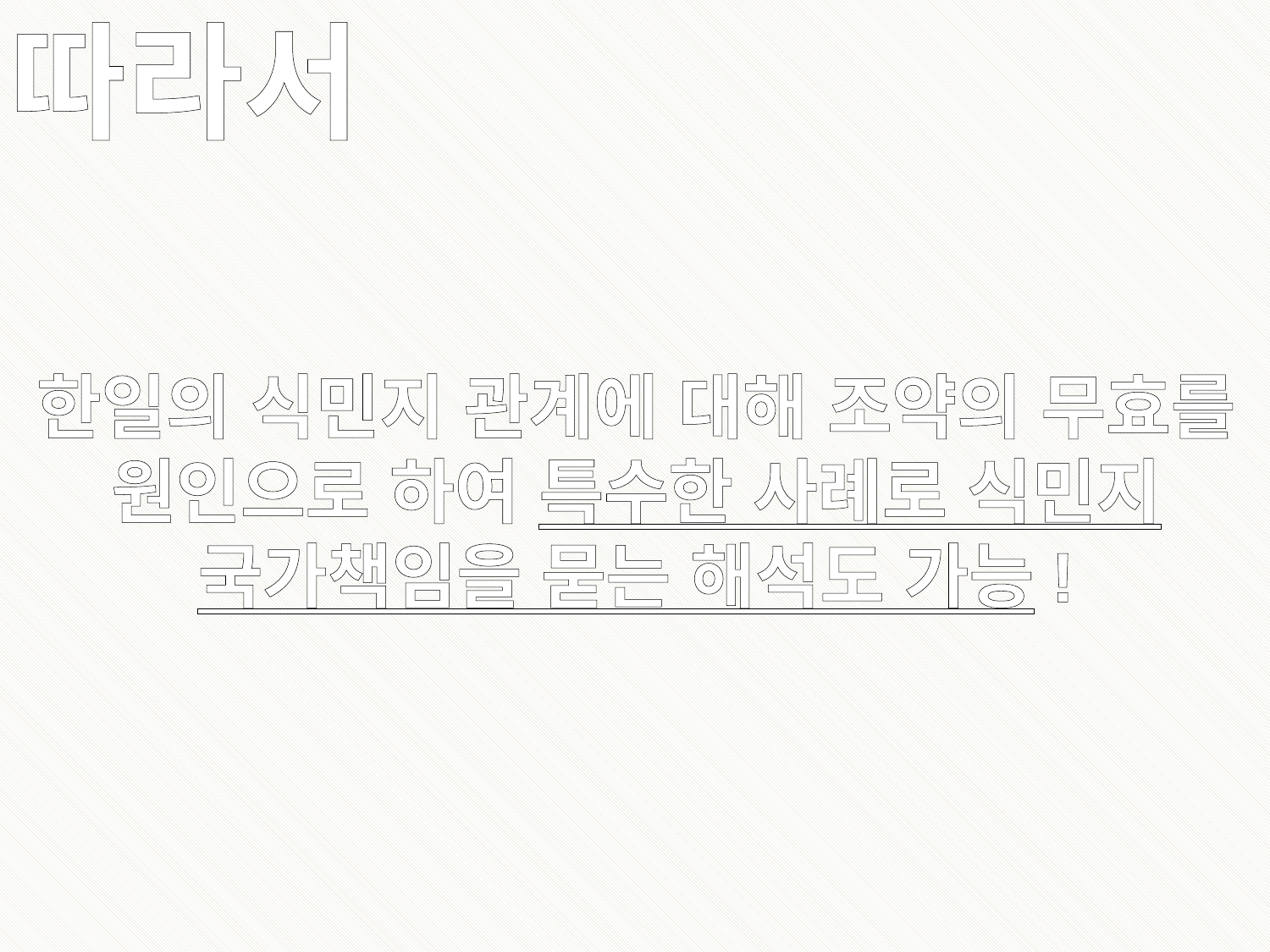

따라서
한일의 식민지 관계에 대해 조약의 무효를 원인으로 하여 특수한 사례로 식민지 국가책임을 묻는 해석도 가능!